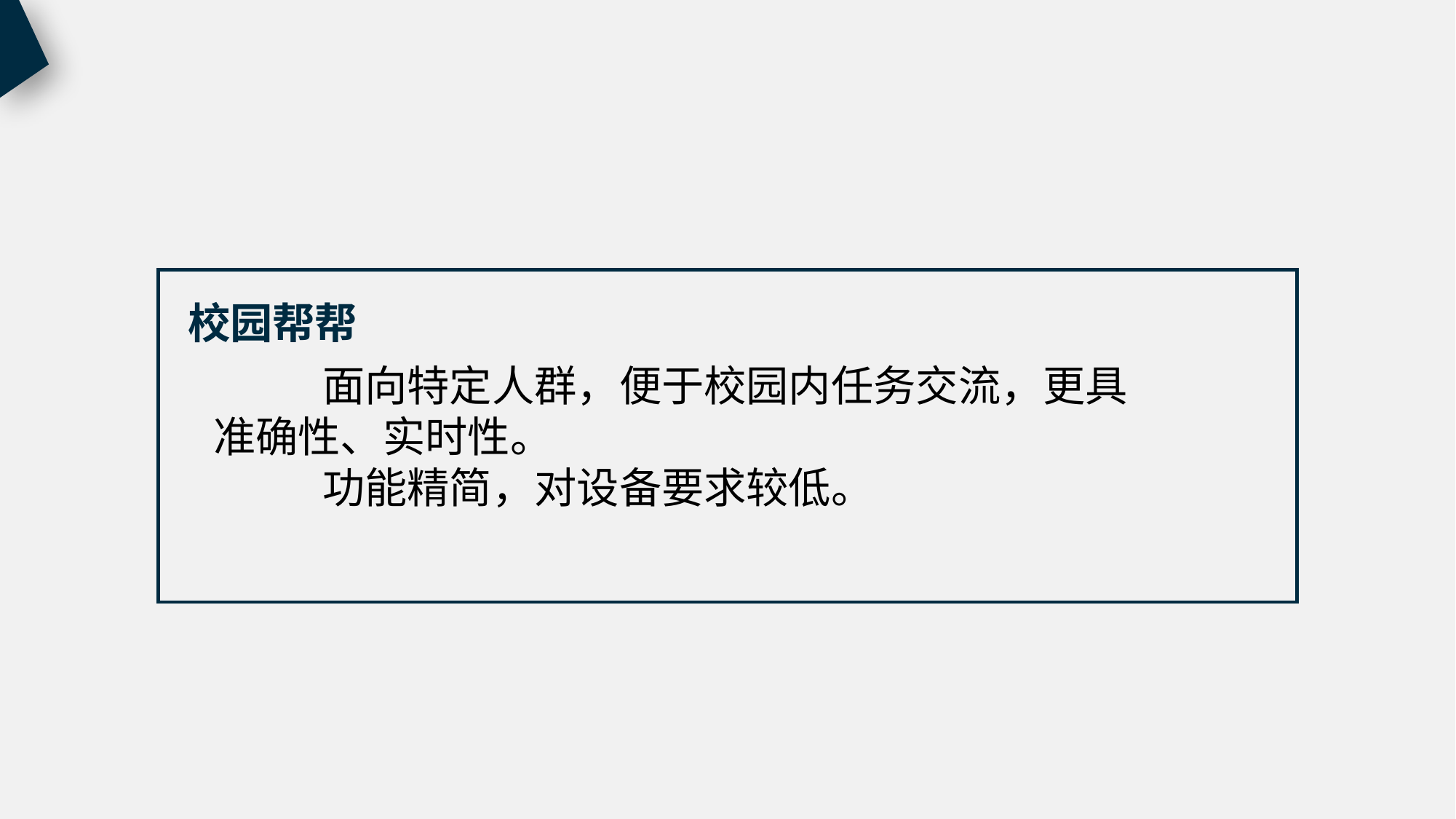

校园帮帮
	面向特定人群，便于校园内任务交流，更具准确性、实时性。
	功能精简，对设备要求较低。